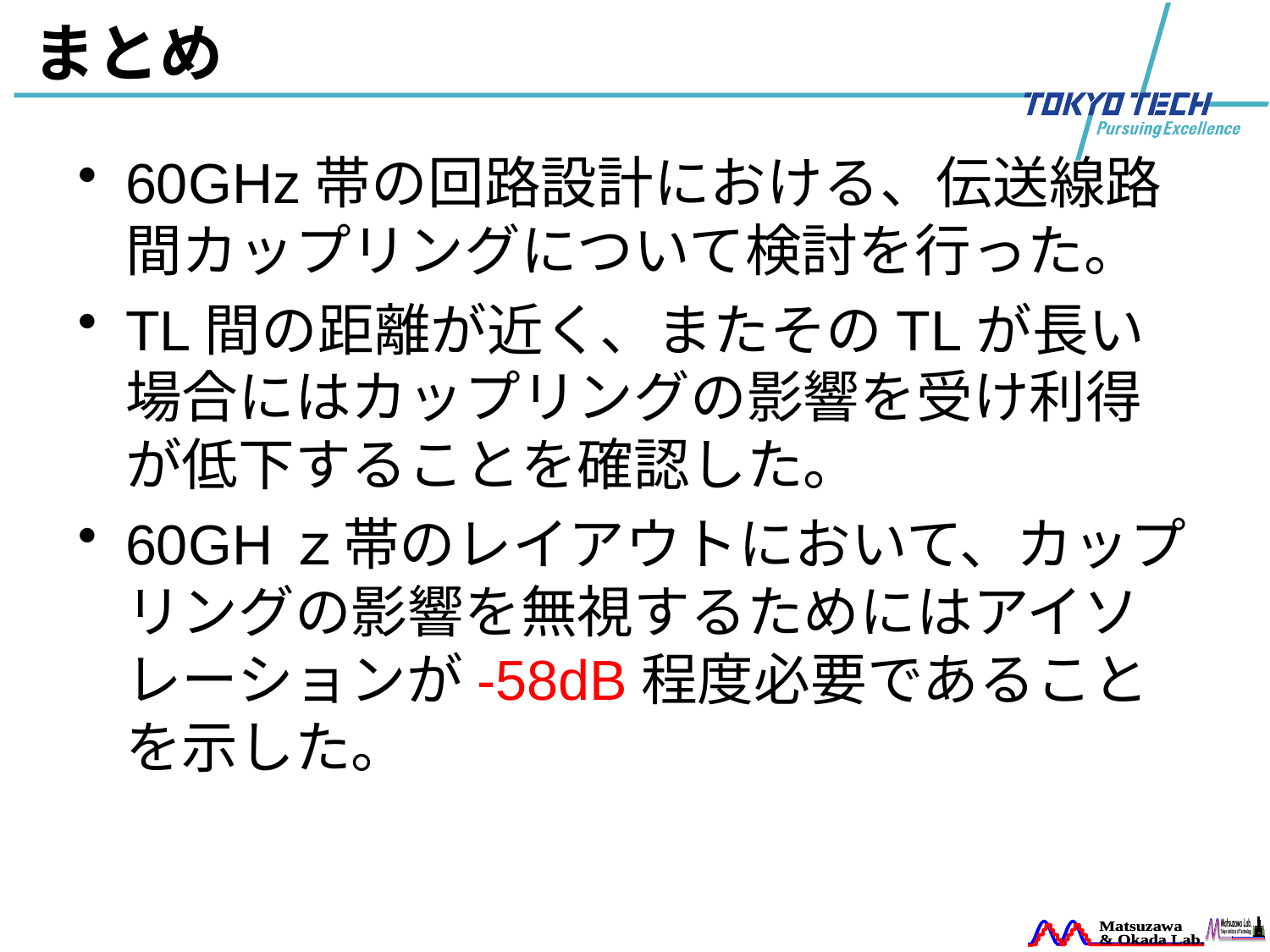

# まとめ
60GHz帯の回路設計における、伝送線路間カップリングについて検討を行った。
TL間の距離が近く、またそのTLが長い場合にはカップリングの影響を受け利得が低下することを確認した。
60GHｚ帯のレイアウトにおいて、カップリングの影響を無視するためにはアイソレーションが-58dB程度必要であることを示した。